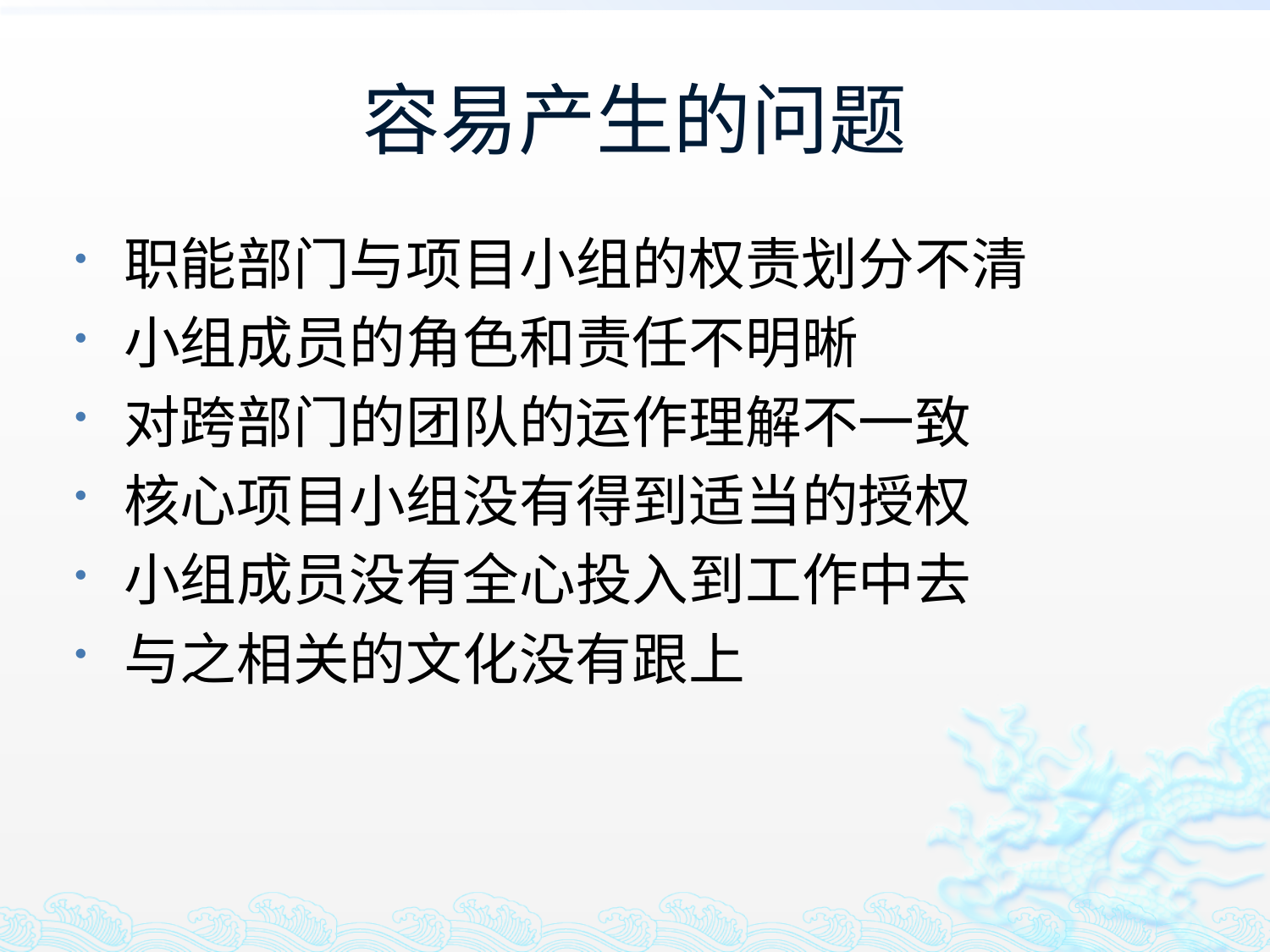

# 容易产生的问题
职能部门与项目小组的权责划分不清
小组成员的角色和责任不明晰
对跨部门的团队的运作理解不一致
核心项目小组没有得到适当的授权
小组成员没有全心投入到工作中去
与之相关的文化没有跟上